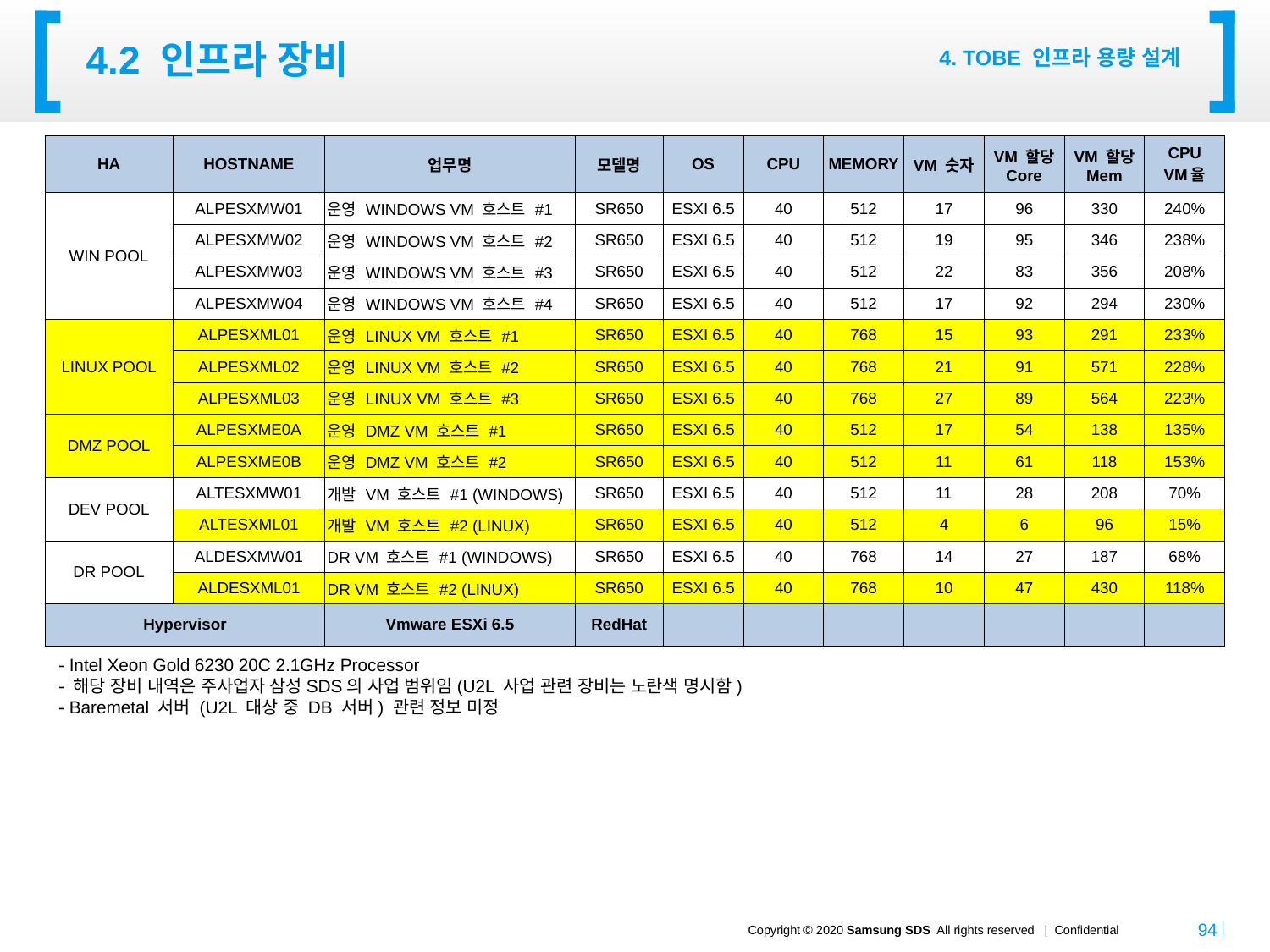

# 4.2 인프라 장비
4. TOBE 인프라 용량 설계
| HA | HOSTNAME | 업무명 | 모델명 | OS | CPU | MEMORY | VM 숫자 | VM 할당 Core | VM 할당 Mem | CPU VM율 |
| --- | --- | --- | --- | --- | --- | --- | --- | --- | --- | --- |
| WIN POOL | ALPESXMW01 | 운영 WINDOWS VM 호스트 #1 | SR650 | ESXI 6.5 | 40 | 512 | 17 | 96 | 330 | 240% |
|  | ALPESXMW02 | 운영 WINDOWS VM 호스트 #2 | SR650 | ESXI 6.5 | 40 | 512 | 19 | 95 | 346 | 238% |
|  | ALPESXMW03 | 운영 WINDOWS VM 호스트 #3 | SR650 | ESXI 6.5 | 40 | 512 | 22 | 83 | 356 | 208% |
|  | ALPESXMW04 | 운영 WINDOWS VM 호스트 #4 | SR650 | ESXI 6.5 | 40 | 512 | 17 | 92 | 294 | 230% |
| LINUX POOL | ALPESXML01 | 운영 LINUX VM 호스트 #1 | SR650 | ESXI 6.5 | 40 | 768 | 15 | 93 | 291 | 233% |
|  | ALPESXML02 | 운영 LINUX VM 호스트 #2 | SR650 | ESXI 6.5 | 40 | 768 | 21 | 91 | 571 | 228% |
|  | ALPESXML03 | 운영 LINUX VM 호스트 #3 | SR650 | ESXI 6.5 | 40 | 768 | 27 | 89 | 564 | 223% |
| DMZ POOL | ALPESXME0A | 운영 DMZ VM 호스트 #1 | SR650 | ESXI 6.5 | 40 | 512 | 17 | 54 | 138 | 135% |
|  | ALPESXME0B | 운영 DMZ VM 호스트 #2 | SR650 | ESXI 6.5 | 40 | 512 | 11 | 61 | 118 | 153% |
| DEV POOL | ALTESXMW01 | 개발 VM 호스트 #1 (WINDOWS) | SR650 | ESXI 6.5 | 40 | 512 | 11 | 28 | 208 | 70% |
|  | ALTESXML01 | 개발 VM 호스트 #2 (LINUX) | SR650 | ESXI 6.5 | 40 | 512 | 4 | 6 | 96 | 15% |
| DR POOL | ALDESXMW01 | DR VM 호스트 #1 (WINDOWS) | SR650 | ESXI 6.5 | 40 | 768 | 14 | 27 | 187 | 68% |
|  | ALDESXML01 | DR VM 호스트 #2 (LINUX) | SR650 | ESXI 6.5 | 40 | 768 | 10 | 47 | 430 | 118% |
| Hypervisor |  | Vmware ESXi 6.5 | RedHat |  |  |  |  |  |  |  |
- Intel Xeon Gold 6230 20C 2.1GHz Processor
- 해당 장비 내역은 주사업자 삼성SDS의 사업 범위임(U2L 사업 관련 장비는 노란색 명시함)
- Baremetal 서버 (U2L 대상 중 DB 서버) 관련 정보 미정